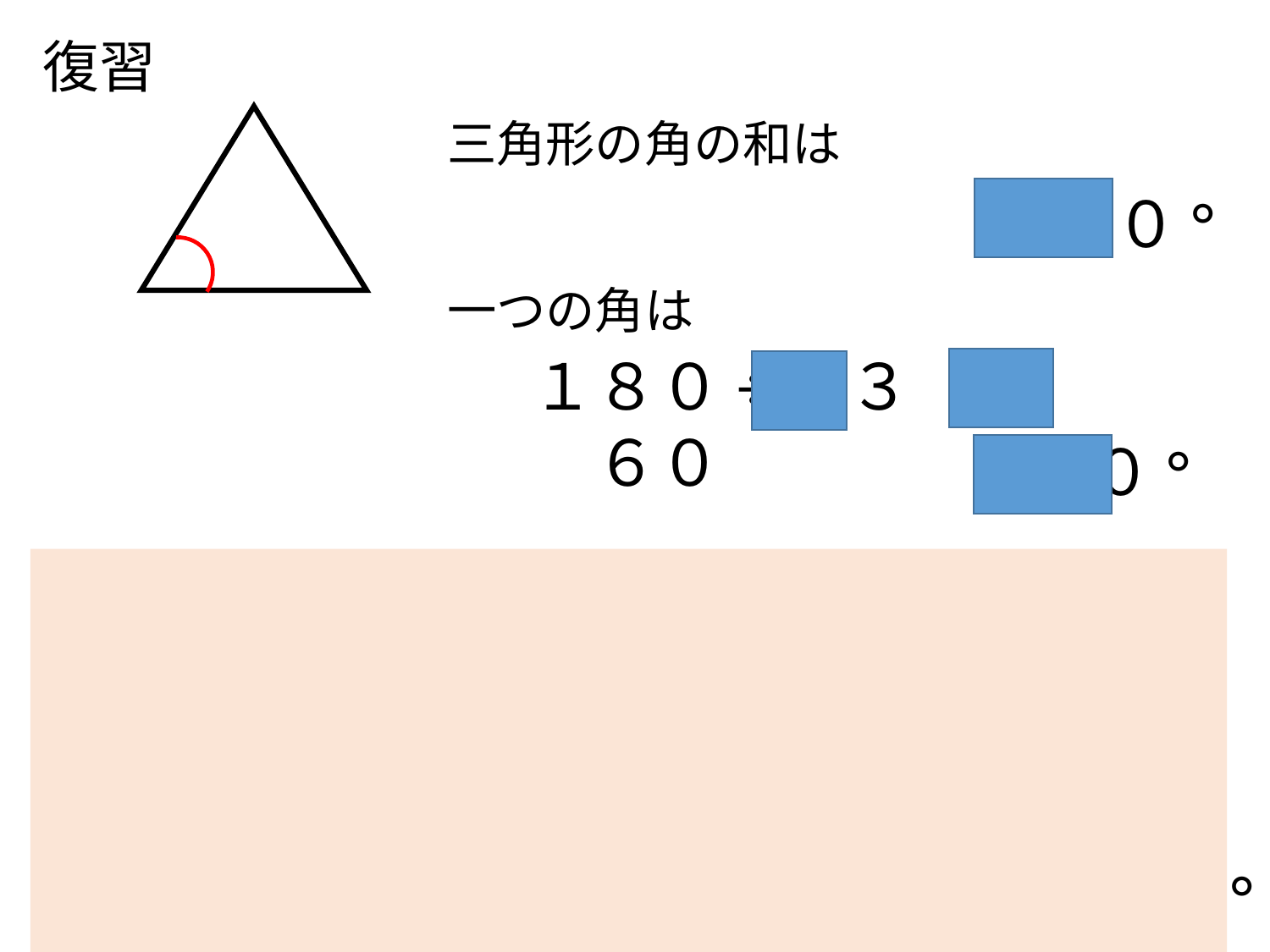

復習

三角形の角の和は
１８０°

一つの角は
１８０÷　３　＝　６０

６０°

四角形の角の和は

三角形が　２　つなので、
１８０×　２　＝３６０

３６０°